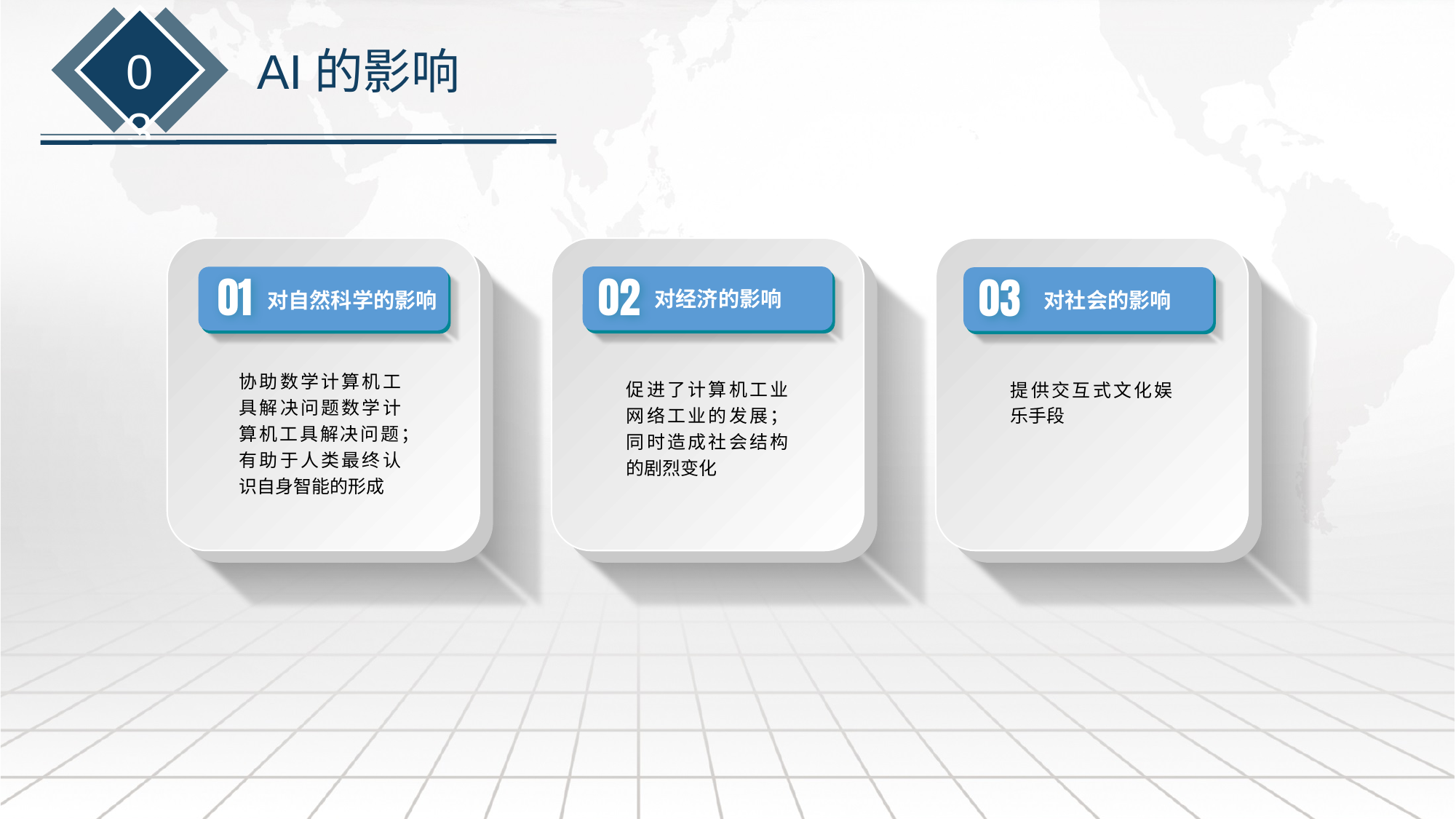

03
AI的影响

02
对经济的影响
促进了计算机工业网络工业的发展；同时造成社会结构的剧烈变化

03
对社会的影响
提供交互式文化娱乐手段

01
对自然科学的影响
协助数学计算机工具解决问题数学计算机工具解决问题；
有助于人类最终认识自身智能的形成